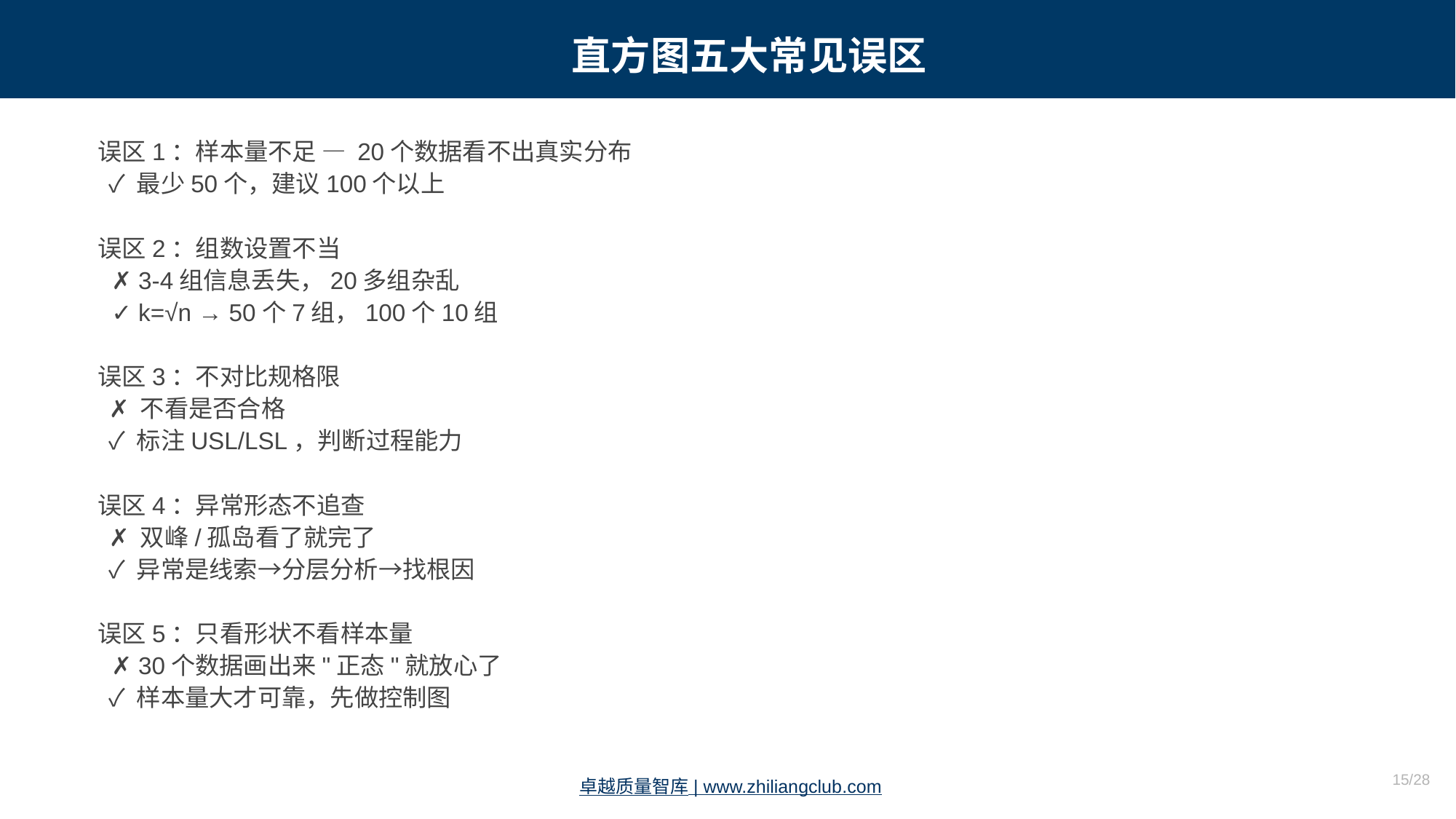

直方图五大常见误区
误区1：样本量不足 — 20个数据看不出真实分布
  ✓ 最少50个，建议100个以上

误区2：组数设置不当
  ✗ 3-4组信息丢失，20多组杂乱
  ✓ k=√n → 50个7组，100个10组

误区3：不对比规格限
  ✗ 不看是否合格
  ✓ 标注USL/LSL，判断过程能力

误区4：异常形态不追查
  ✗ 双峰/孤岛看了就完了
  ✓ 异常是线索→分层分析→找根因

误区5：只看形状不看样本量
  ✗ 30个数据画出来"正态"就放心了
  ✓ 样本量大才可靠，先做控制图
15/28